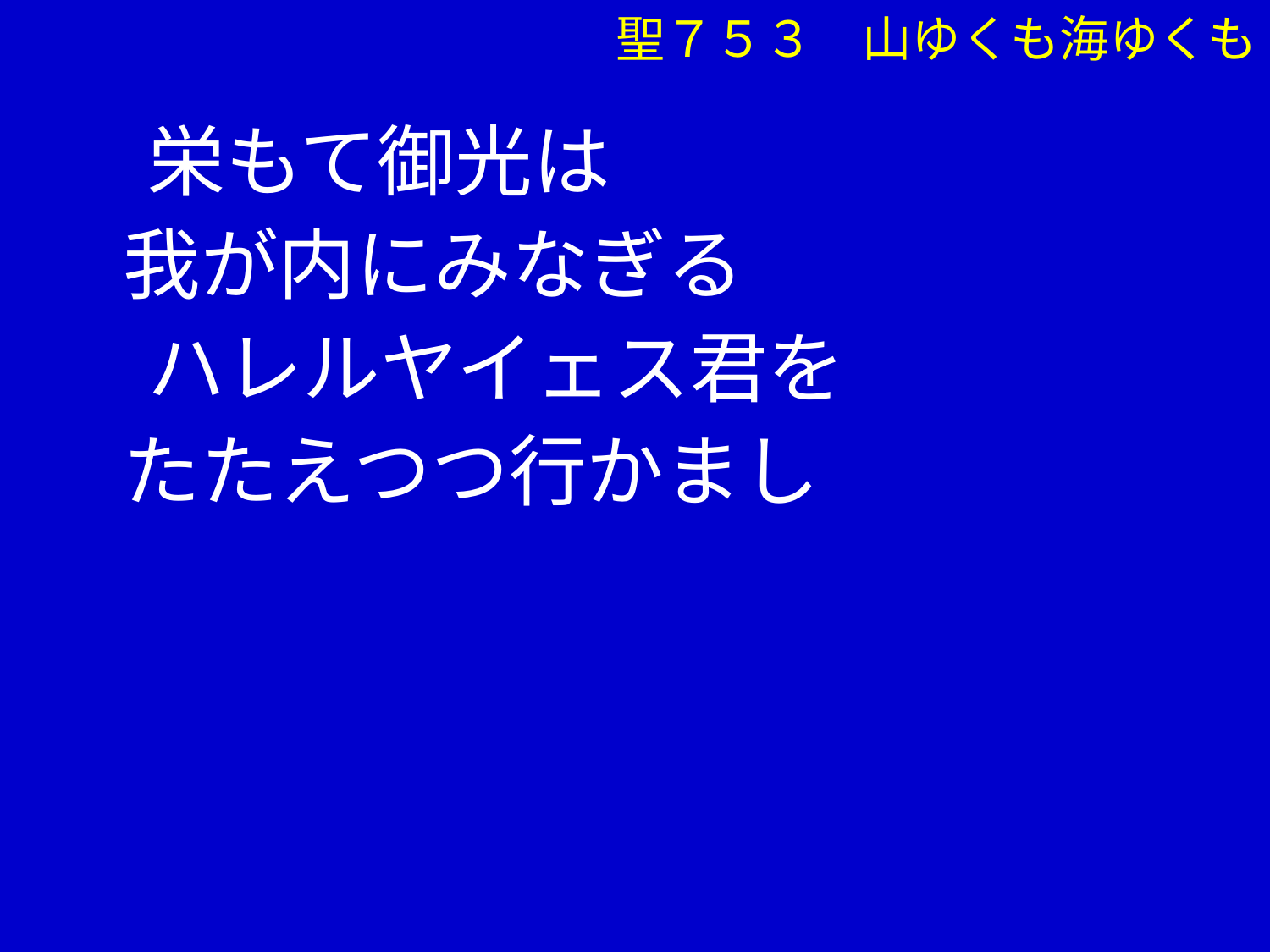

聖７５３　山ゆくも海ゆくも
　 栄もて御光は
   我が内にみなぎる
　 ハレルヤイェス君を
   たたえつつ行かまし